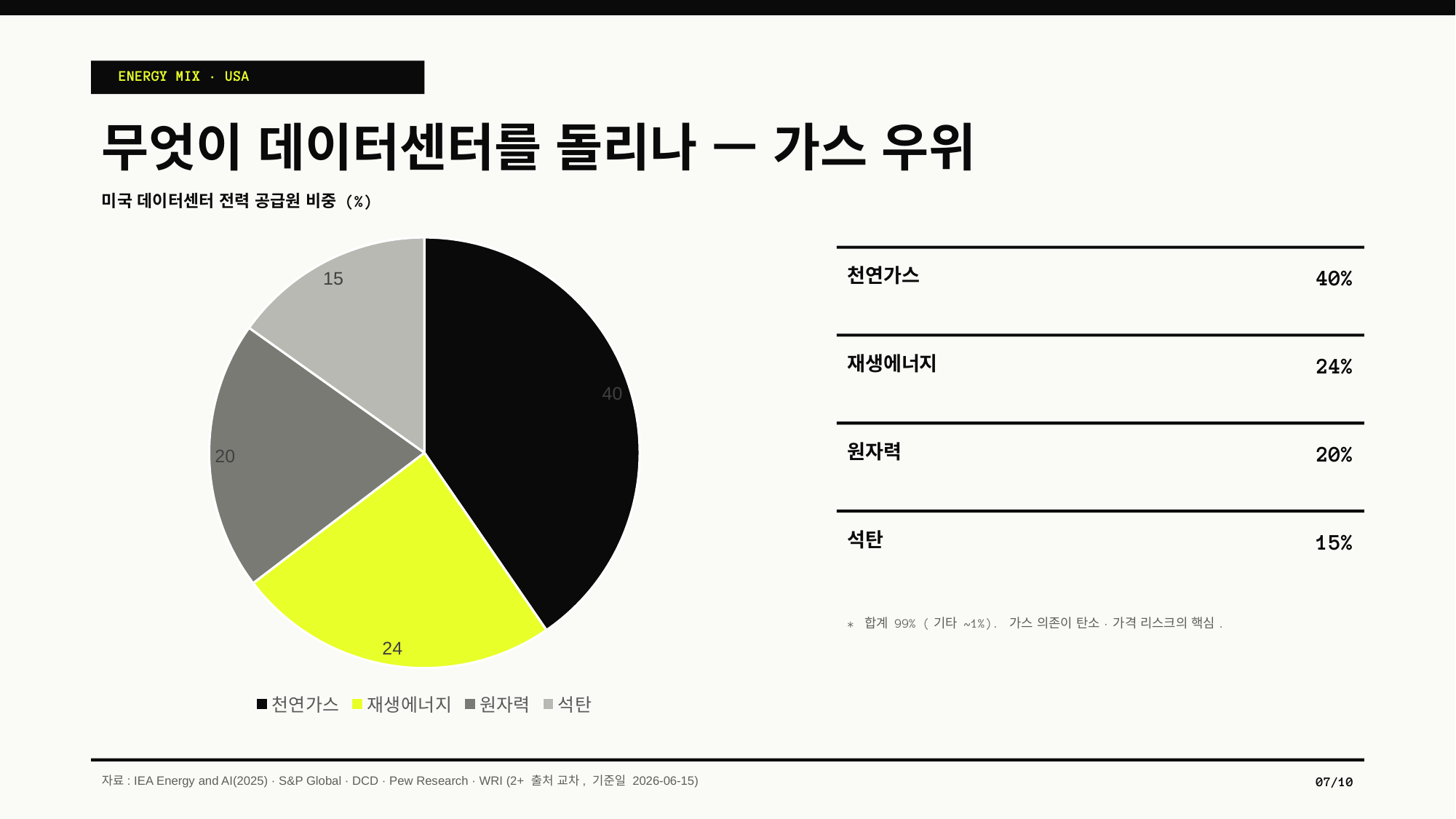

ENERGY MIX · USA
무엇이 데이터센터를 돌리나 — 가스 우위
미국 데이터센터 전력 공급원 비중 (%)

### Chart

| Category |  |
|---|---|
| 천연가스 | 40.0 |
| 재생에너지 | 24.0 |
| 원자력 | 20.0 |
| 석탄 | 15.0 |
천연가스
40%

재생에너지
24%

원자력
20%

석탄
15%
* 합계 99% (기타 ~1%). 가스 의존이 탄소·가격 리스크의 핵심.

자료: IEA Energy and AI(2025) · S&P Global · DCD · Pew Research · WRI (2+ 출처 교차, 기준일 2026-06-15)
07/10